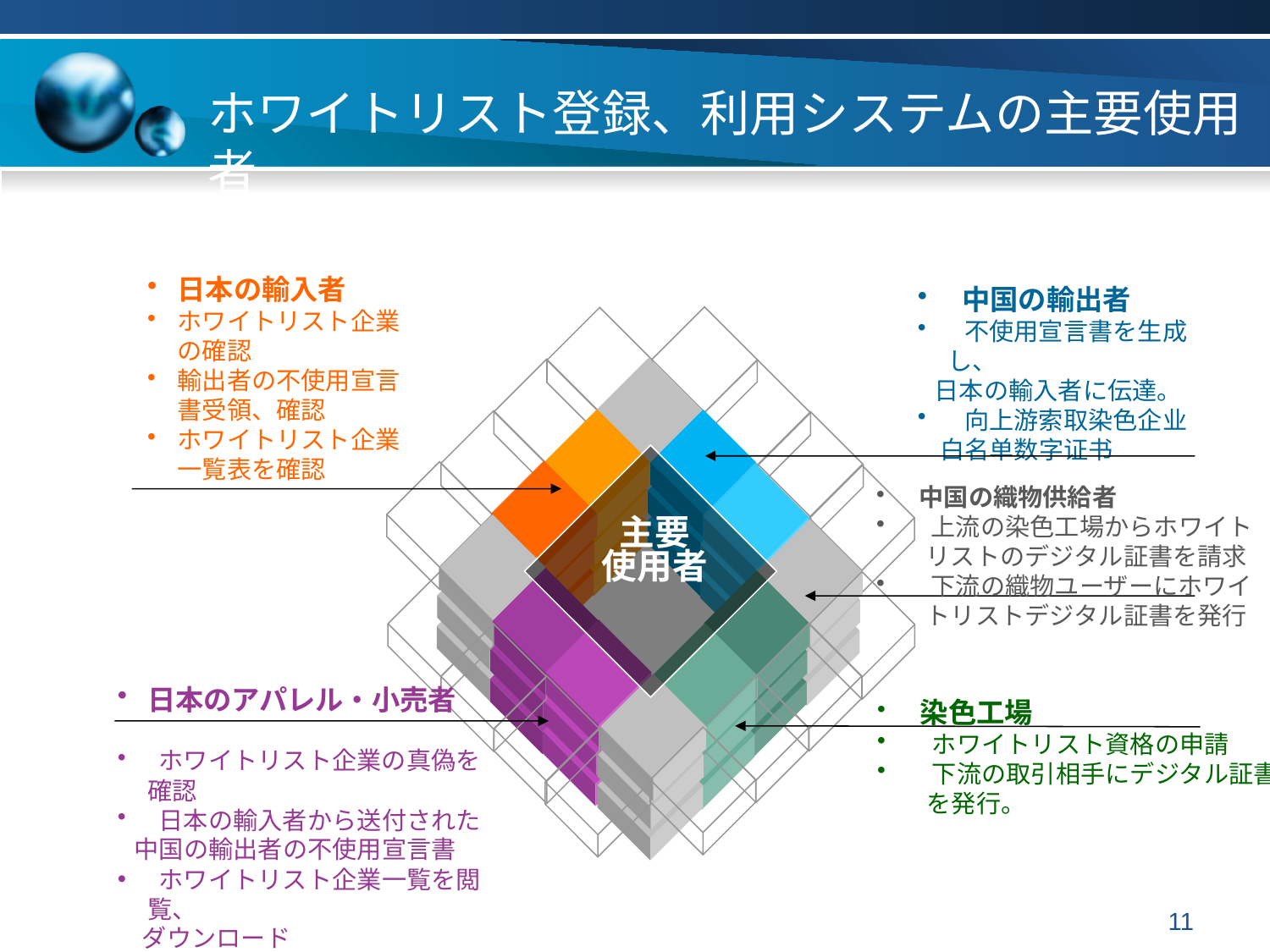

ホワイトリスト登録、利用システムの主要使用者
日本の輸入者
ホワイトリスト企業の確認
輸出者の不使用宣言書受領、確認
ホワイトリスト企業一覧表を確認
 中国の輸出者
  不使用宣言書を生成し、
  日本の輸入者に伝達。
  向上游索取染色企业
   白名单数字证书

 中国の織物供給者
　上流の染色工場からホワイト
　　リストのデジタル証書を請求
　下流の織物ユーザーにホワイ
　　トリストデジタル証書を発行

主要
使用者

日本のアパレル・小売者

 ホワイトリスト企業の真偽を確認
 日本の輸入者から送付された
  中国の輸出者の不使用宣言書
 ホワイトリスト企業一覧を閲覧、
　ダウンロード
 染色工場
　ホワイトリスト資格の申請
　下流の取引相手にデジタル証書
　　を発行。

11